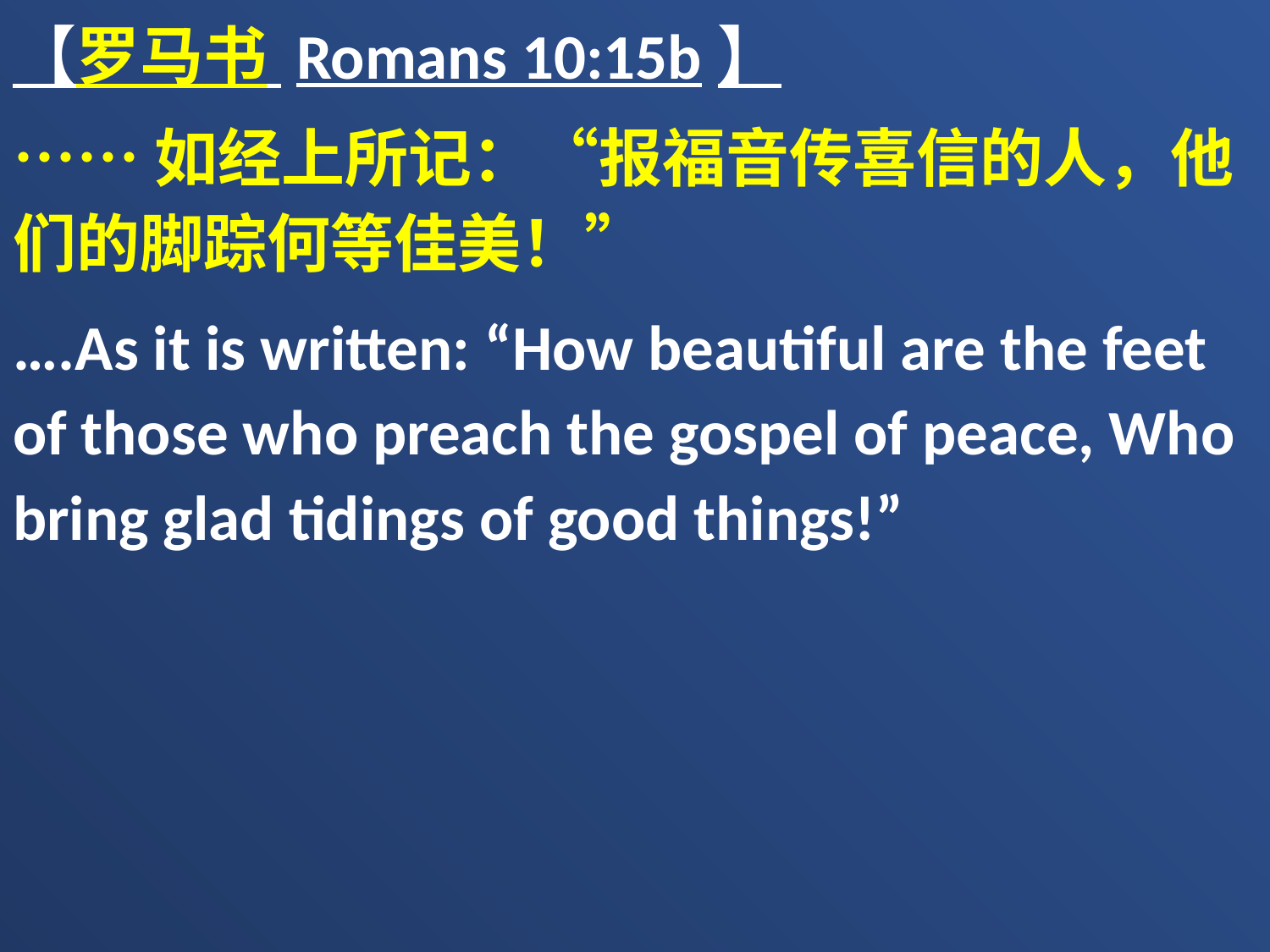

【罗马书 Romans 10:15b】
……如经上所记：“报福音传喜信的人，他们的脚踪何等佳美！”
….As it is written: “How beautiful are the feet of those who preach the gospel of peace, Who bring glad tidings of good things!”